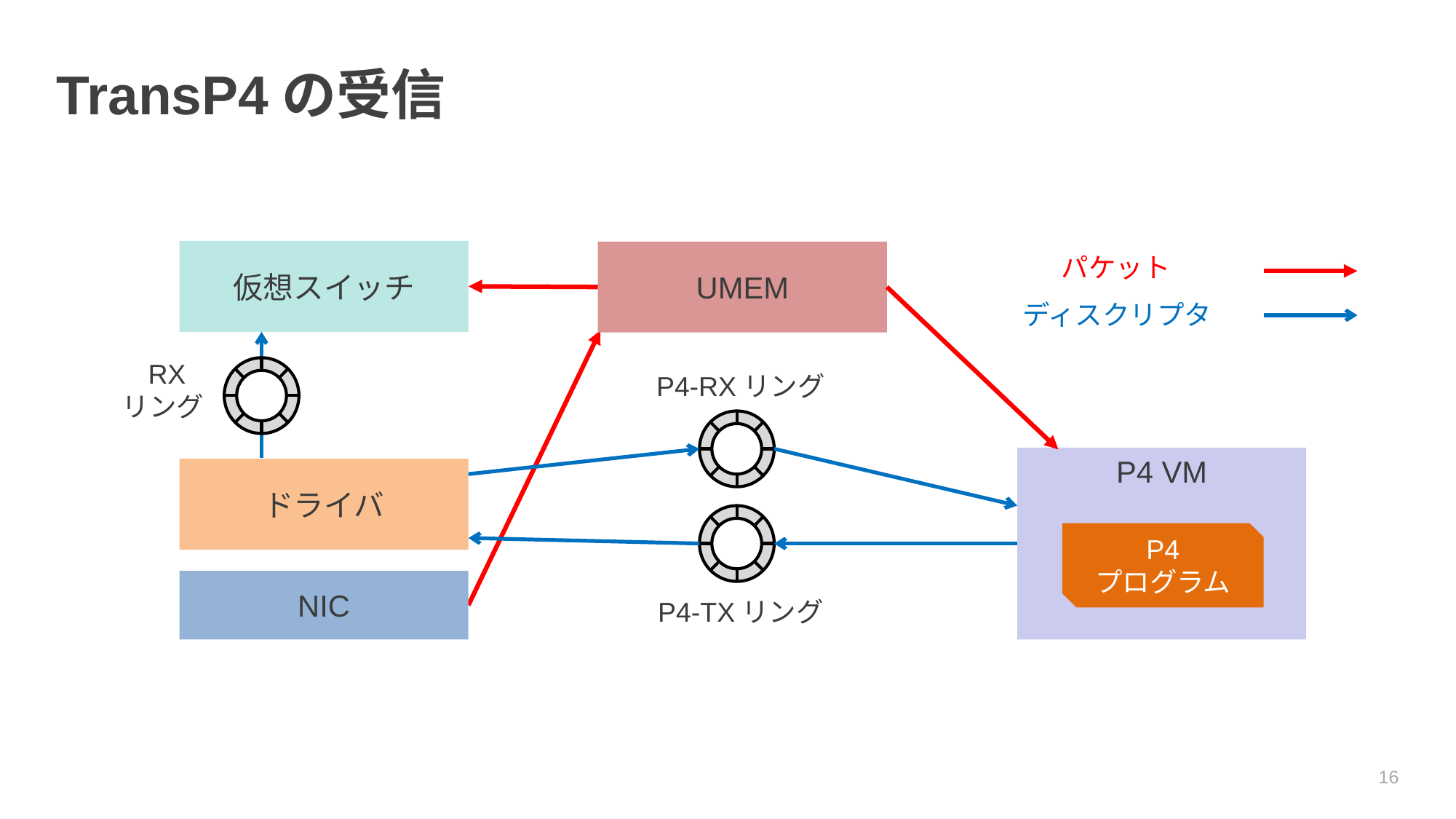

# TransP4の受信
仮想スイッチ
UMEM
パケット
ディスクリプタ
 RX
リング

 P4-RXリング

P4 VM
P4
プログラム
ドライバ

NIC
 P4-TXリング
16